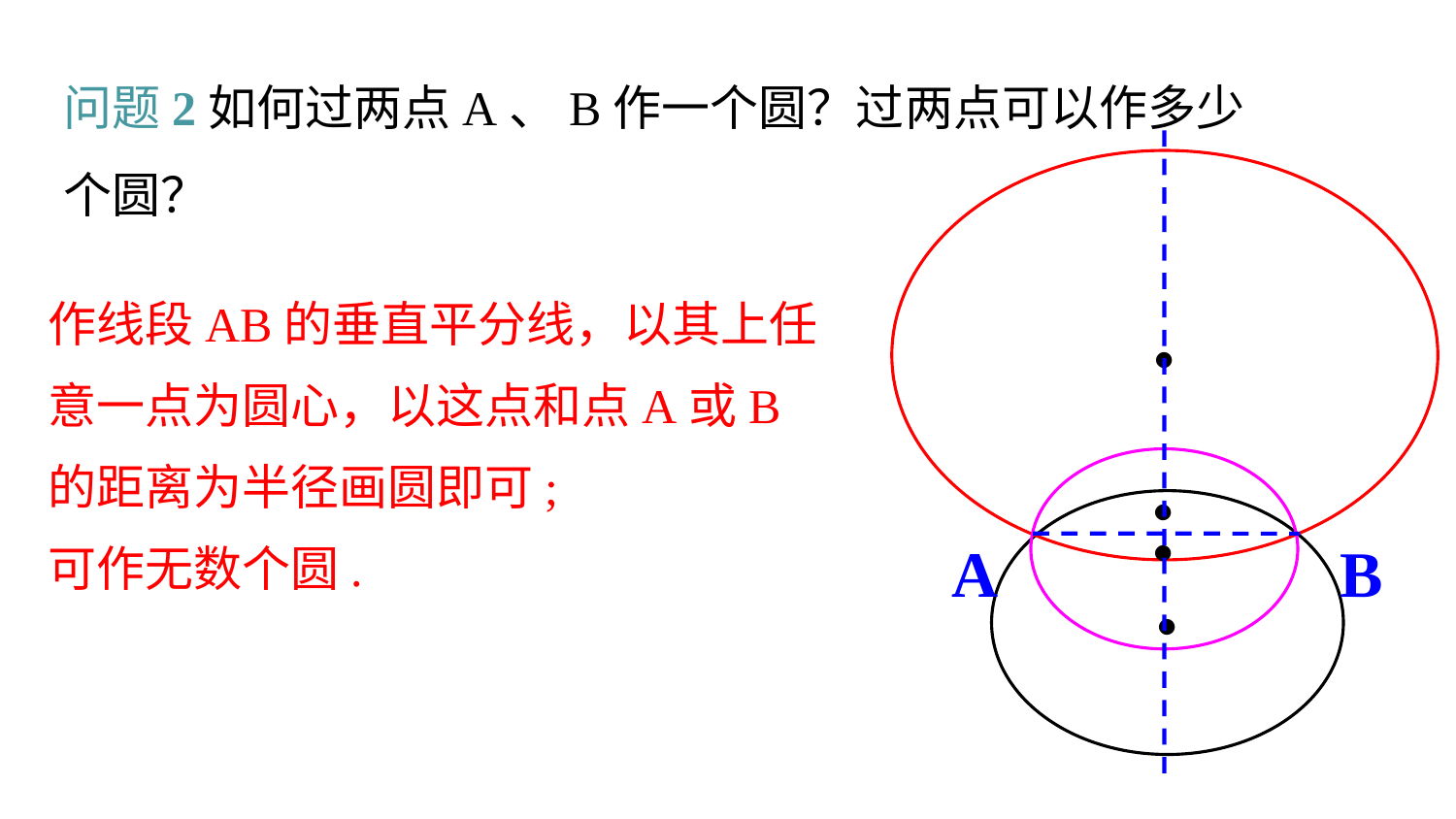

问题2如何过两点A、B作一个圆？过两点可以作多少
个圆？

·
作线段AB的垂直平分线，以其上任意一点为圆心，以这点和点A或B的距离为半径画圆即可;
可作无数个圆.
·
·
·
A
B